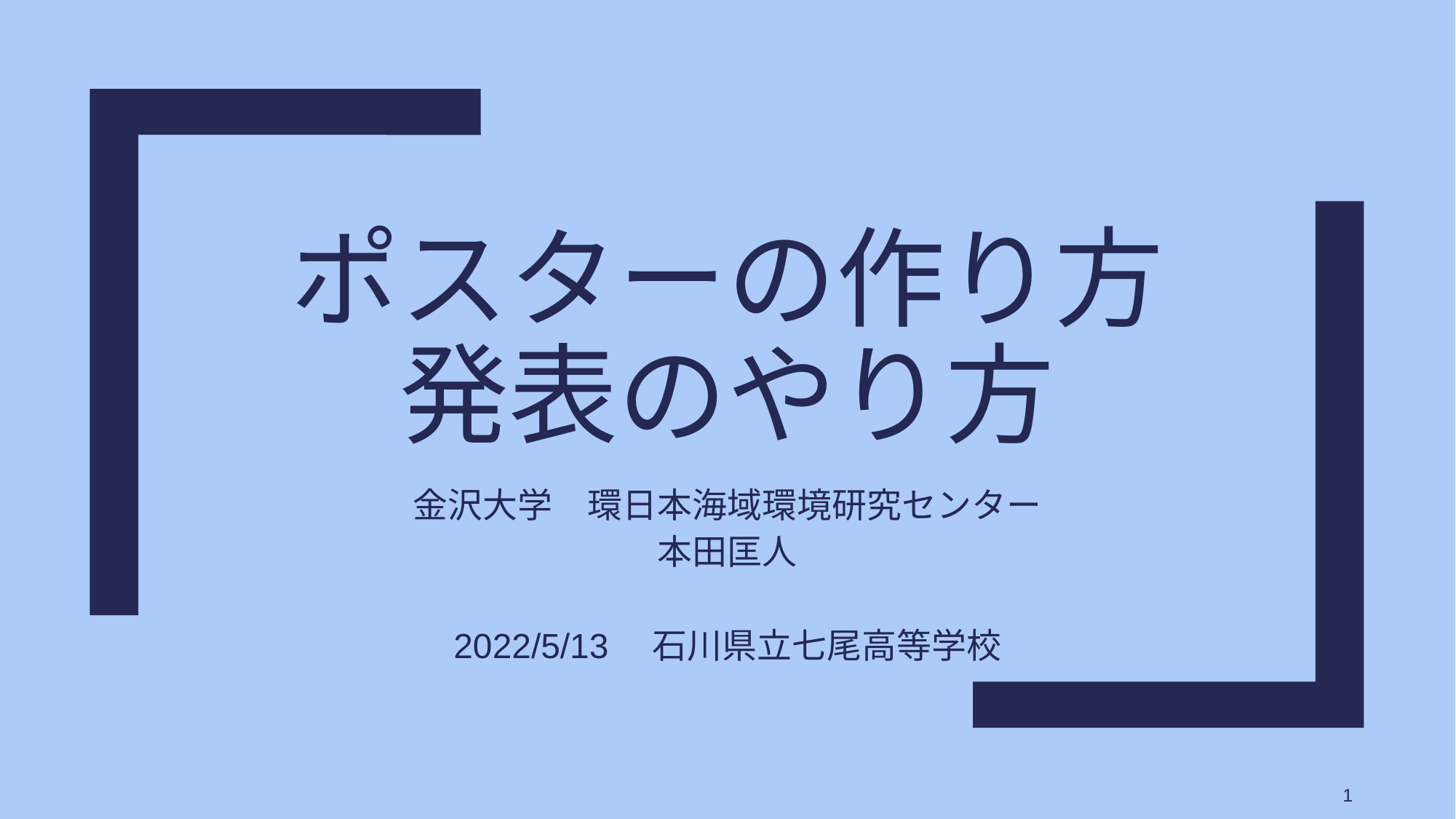

# ポスターの作り方 発表のやり方
金沢大学　環日本海域環境研究センター
本田匡人

2022/5/13　石川県立七尾高等学校
1